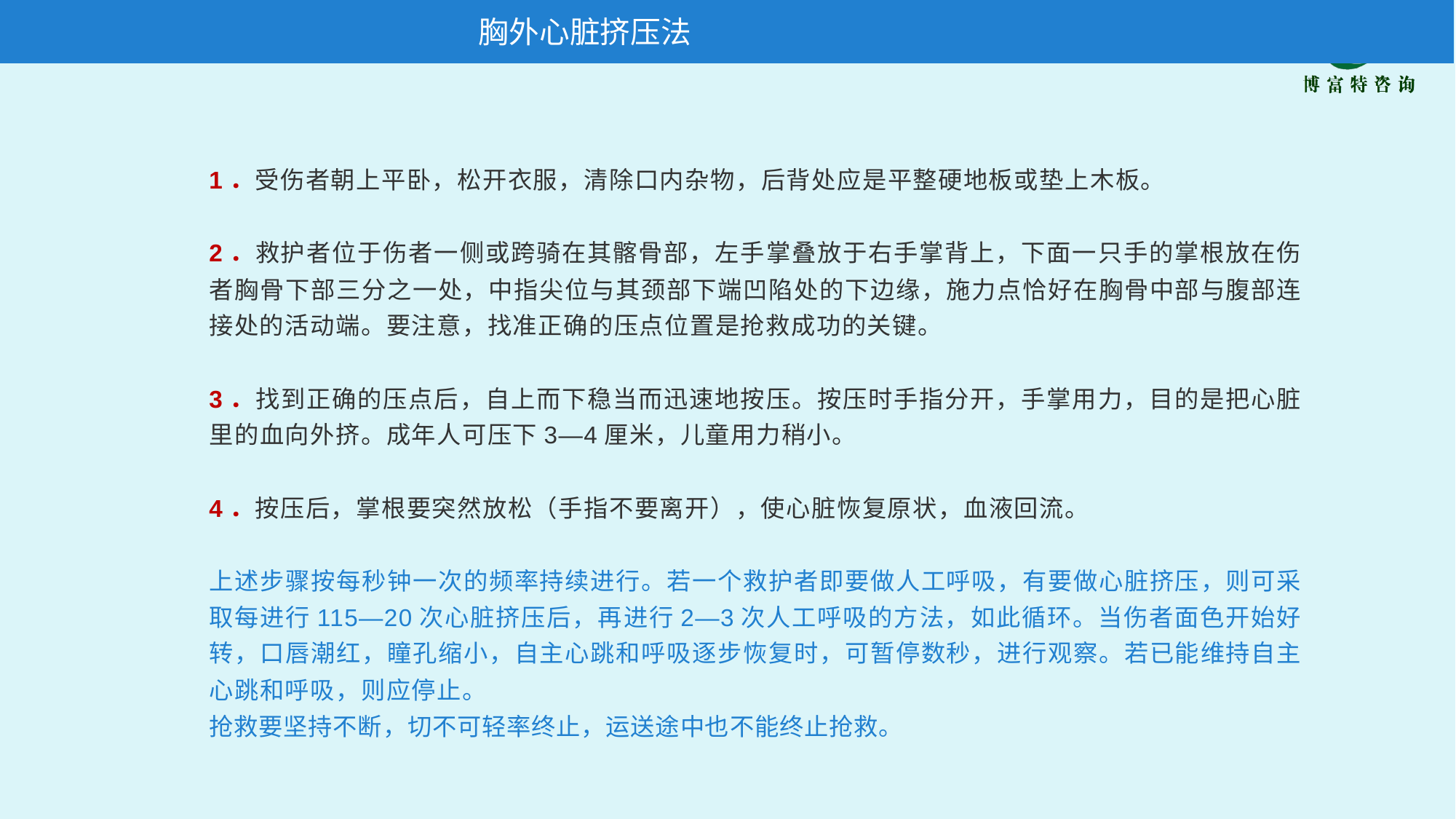

胸外心脏挤压法
1．受伤者朝上平卧，松开衣服，清除口内杂物，后背处应是平整硬地板或垫上木板。

2．救护者位于伤者一侧或跨骑在其髂骨部，左手掌叠放于右手掌背上，下面一只手的掌根放在伤者胸骨下部三分之一处，中指尖位与其颈部下端凹陷处的下边缘，施力点恰好在胸骨中部与腹部连接处的活动端。要注意，找准正确的压点位置是抢救成功的关键。

3．找到正确的压点后，自上而下稳当而迅速地按压。按压时手指分开，手掌用力，目的是把心脏里的血向外挤。成年人可压下3—4厘米，儿童用力稍小。

4．按压后，掌根要突然放松（手指不要离开），使心脏恢复原状，血液回流。

上述步骤按每秒钟一次的频率持续进行。若一个救护者即要做人工呼吸，有要做心脏挤压，则可采取每进行115—20次心脏挤压后，再进行2—3次人工呼吸的方法，如此循环。当伤者面色开始好转，口唇潮红，瞳孔缩小，自主心跳和呼吸逐步恢复时，可暂停数秒，进行观察。若已能维持自主心跳和呼吸，则应停止。
抢救要坚持不断，切不可轻率终止，运送途中也不能终止抢救。